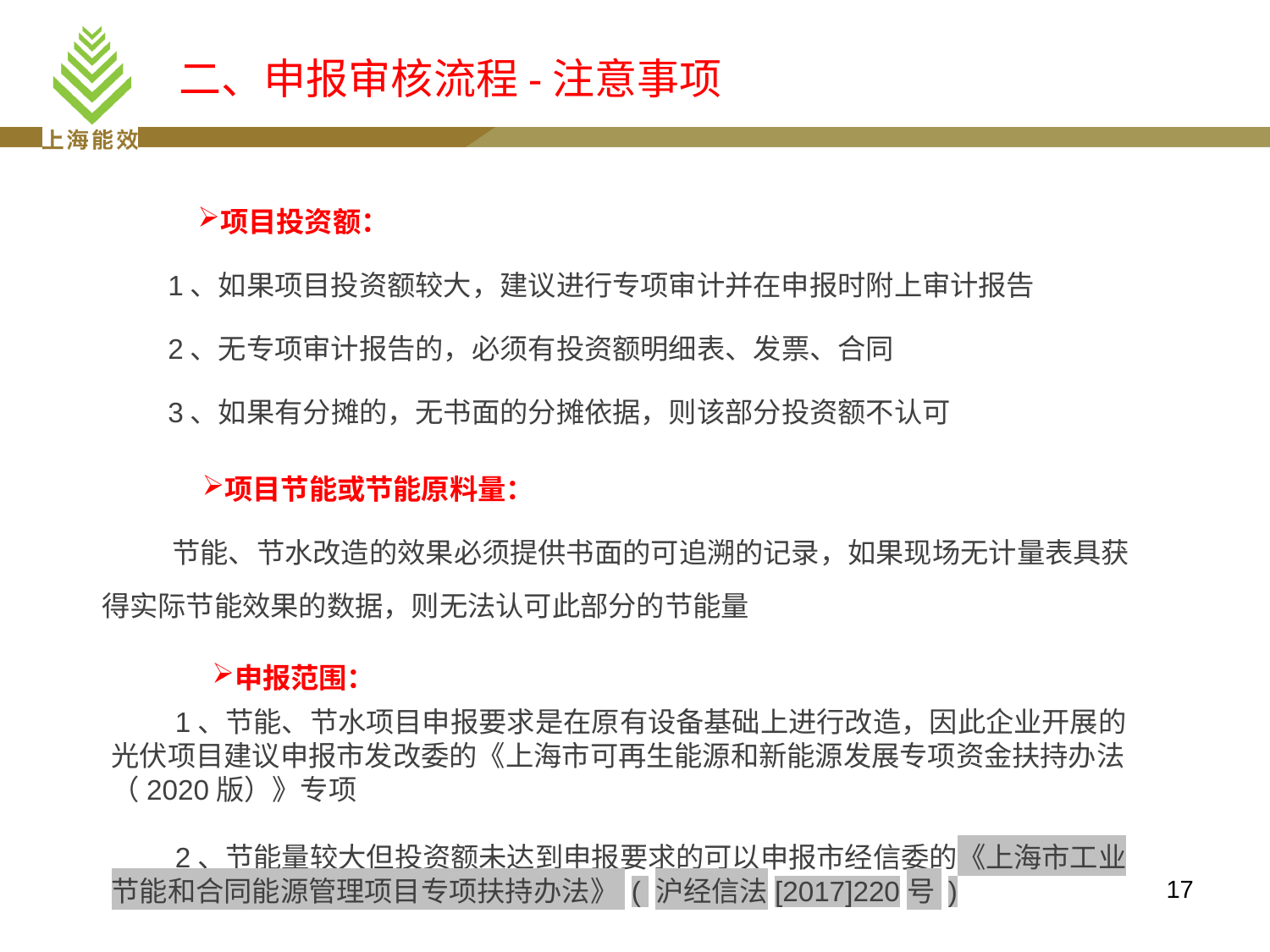

# 二、申报审核流程-注意事项
项目投资额：
1、如果项目投资额较大，建议进行专项审计并在申报时附上审计报告
2、无专项审计报告的，必须有投资额明细表、发票、合同
3、如果有分摊的，无书面的分摊依据，则该部分投资额不认可
项目节能或节能原料量：
节能、节水改造的效果必须提供书面的可追溯的记录，如果现场无计量表具获得实际节能效果的数据，则无法认可此部分的节能量
申报范围：
1、节能、节水项目申报要求是在原有设备基础上进行改造，因此企业开展的光伏项目建议申报市发改委的《上海市可再生能源和新能源发展专项资金扶持办法（2020版）》专项

2、节能量较大但投资额未达到申报要求的可以申报市经信委的《上海市工业节能和合同能源管理项目专项扶持办法》 ( 沪经信法[2017]220号 )
17